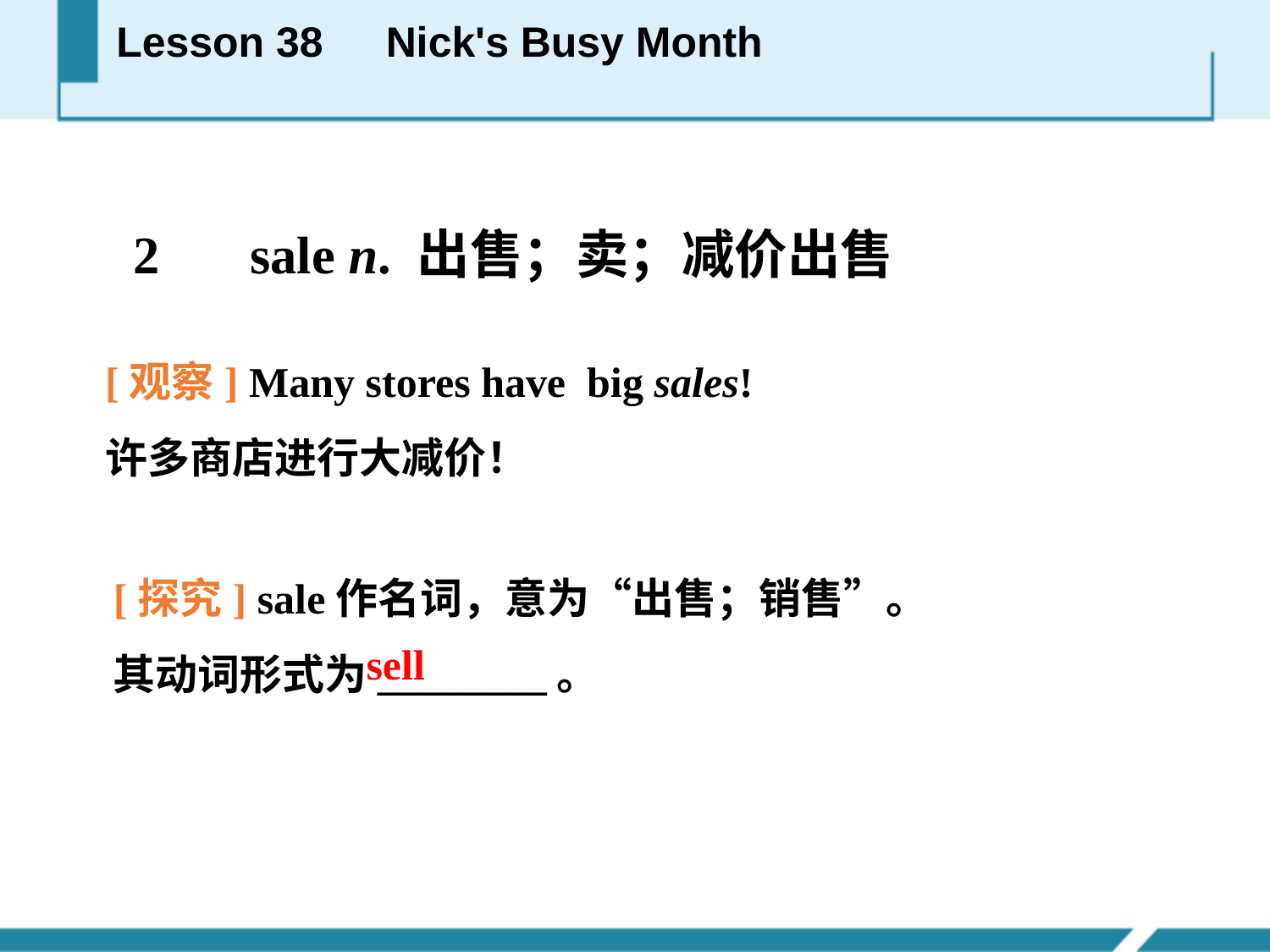

Lesson 38　Nick's Busy Month
　2　 sale n. 出售；卖；减价出售
[观察] Many stores have  big sales!
许多商店进行大减价！
[探究] sale作名词，意为“出售；销售”。其动词形式为________。
sell